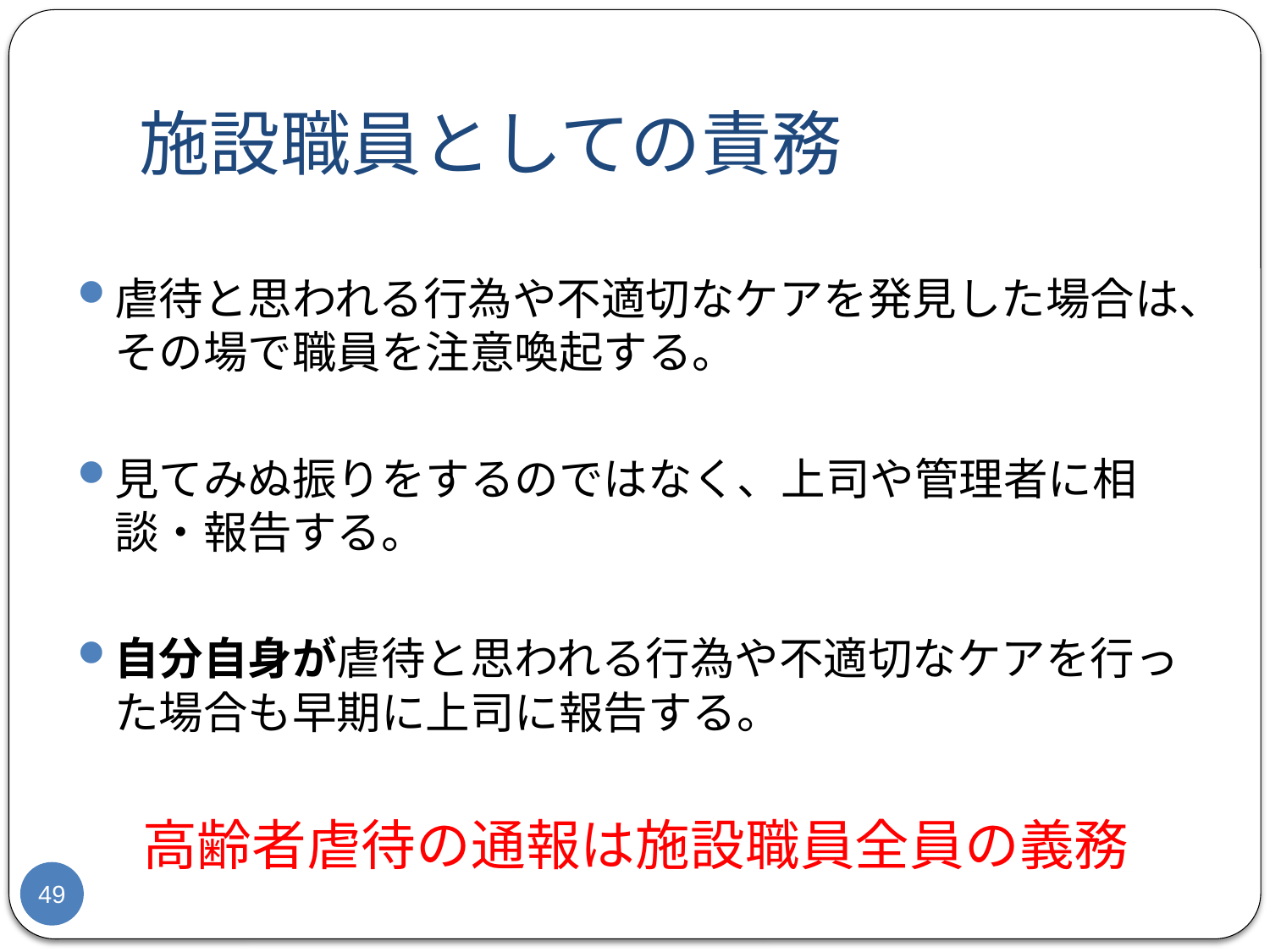

# 施設職員としての責務

虐待と思われる行為や不適切なケアを発見した場合は、その場で職員を注意喚起する。

見てみぬ振りをするのではなく、上司や管理者に相談・報告する。

自分自身が虐待と思われる行為や不適切なケアを行った場合も早期に上司に報告する。

高齢者虐待の通報は施設職員全員の義務
49